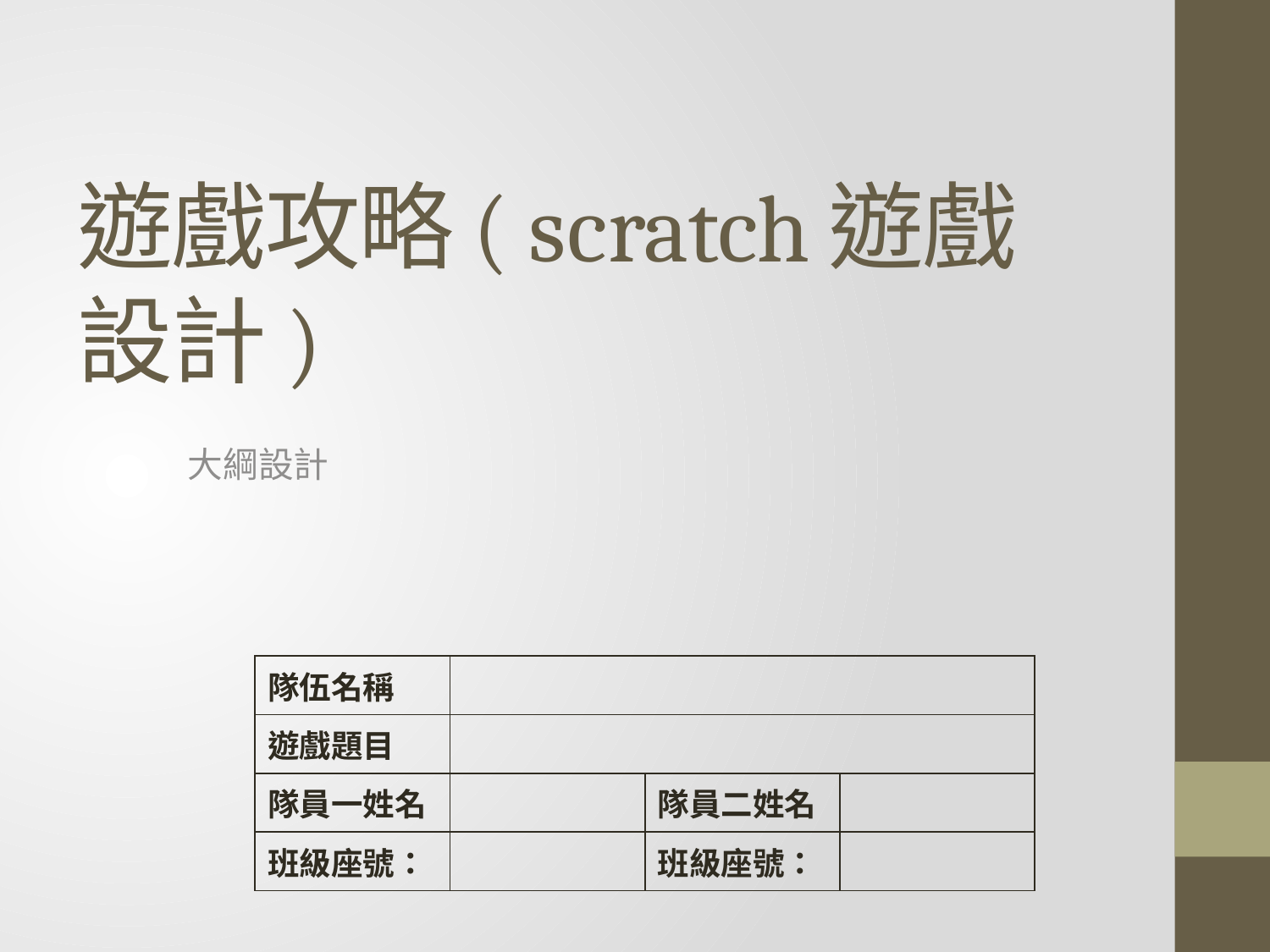

# 遊戲攻略( scratch遊戲設計)
大綱設計
| 隊伍名稱 |  |  |  |
| --- | --- | --- | --- |
| 遊戲題目 |  |  |  |
| 隊員一姓名 |  | 隊員二姓名 |  |
| 班級座號： |  | 班級座號： |  |